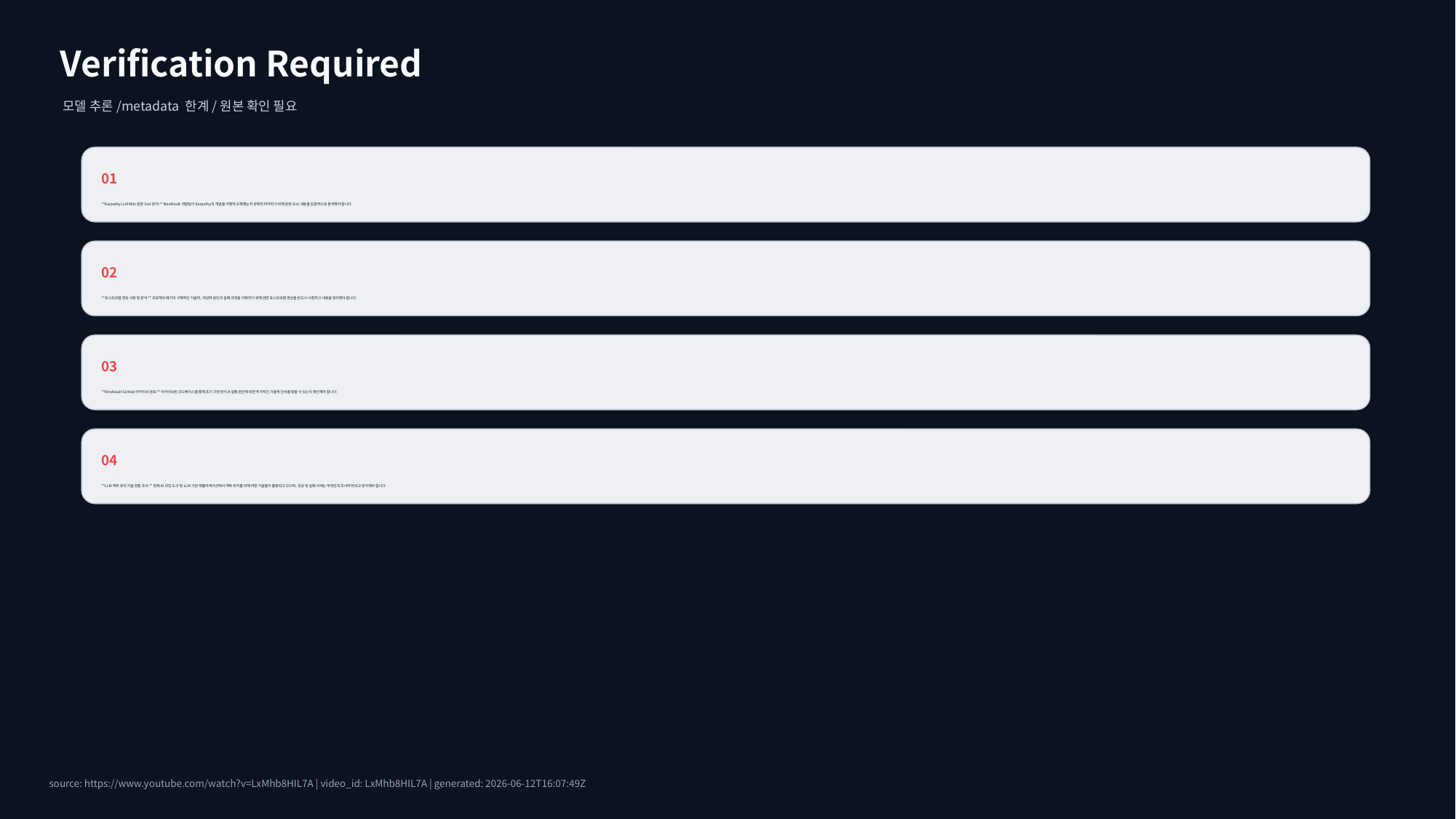

Verification Required
모델 추론/metadata 한계/원본 확인 필요

01
**Karpathy LLM Wiki 원본 Gist 분석:** MindVault 개발팀이 Karpathy의 개념을 어떻게 오해했는지 정확히 파악하기 위해 원본 Gist 내용을 심층적으로 분석해야 합니다.

02
**포스트모템 영상 시청 및 분석:** 프로젝트 폐기의 구체적인 기술적, 개념적 원인과 실패 과정을 이해하기 위해 관련 포스트모템 영상을 반드시 시청하고 내용을 정리해야 합니다.

03
**MindVault GitHub 아카이브 검토:** 아카이브된 코드베이스를 통해 초기 구현 방식과 실패 원인에 대한 추가적인 기술적 단서를 찾을 수 있는지 확인해야 합니다.

04
**LLM 맥락 유지 기술 현황 조사:** 현재 AI 코딩 도구 및 LLM 기반 애플리케이션에서 맥락 유지를 위해 어떤 기술들이 활용되고 있으며, 성공 및 실패 사례는 무엇인지 조사하여 비교 분석해야 합니다.
source: https://www.youtube.com/watch?v=LxMhb8HIL7A | video_id: LxMhb8HIL7A | generated: 2026-06-12T16:07:49Z